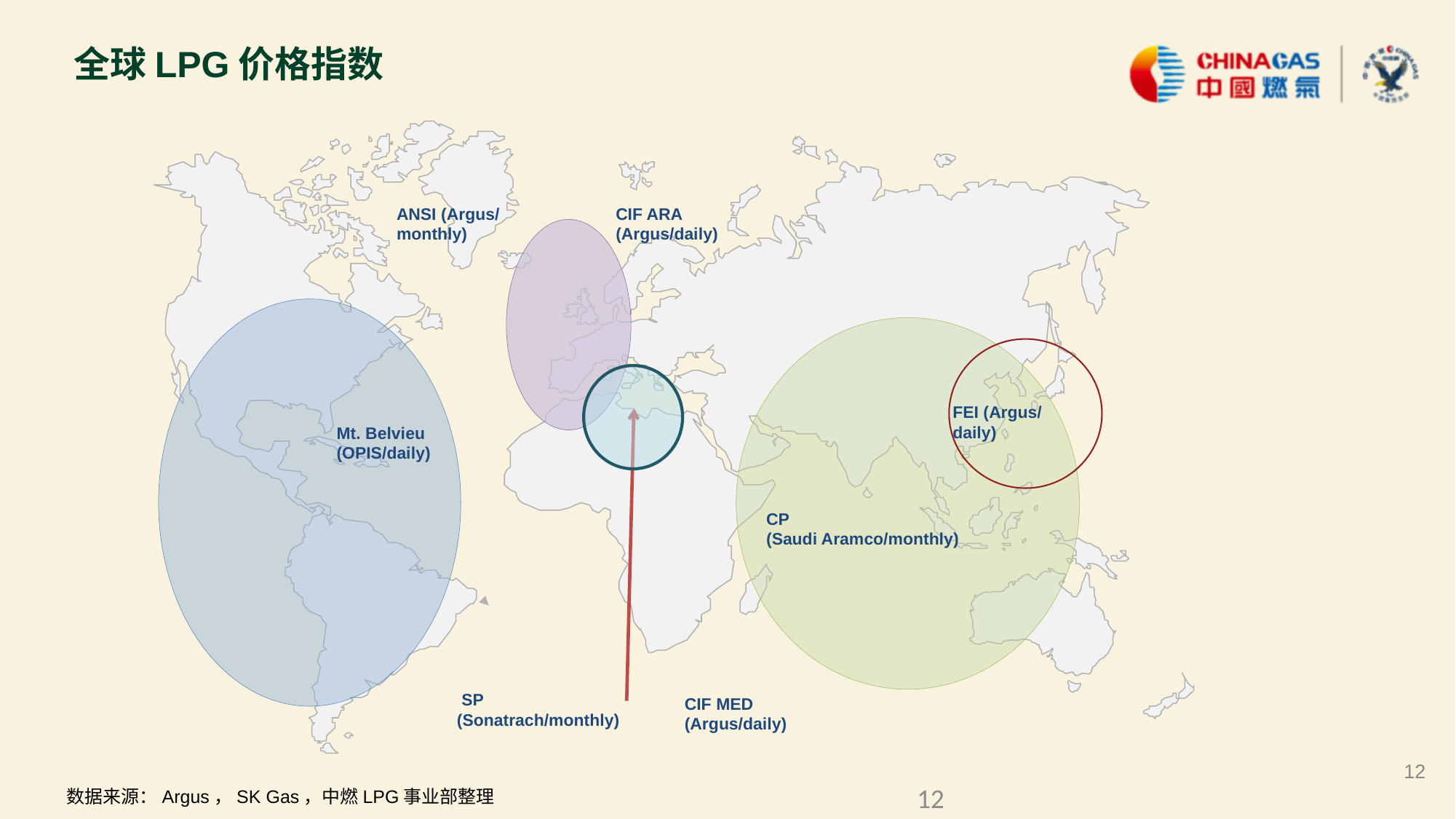

全球LPG价格指数

CIF ARA
(Argus/daily)
ANSI (Argus/monthly)

FEI (Argus/daily)
Mt. Belvieu (OPIS/daily)
CP
(Saudi Aramco/monthly)
 SP
(Sonatrach/monthly)
CIF MED
(Argus/daily)
12
12
12
数据来源：Argus，SK Gas，中燃LPG事业部整理